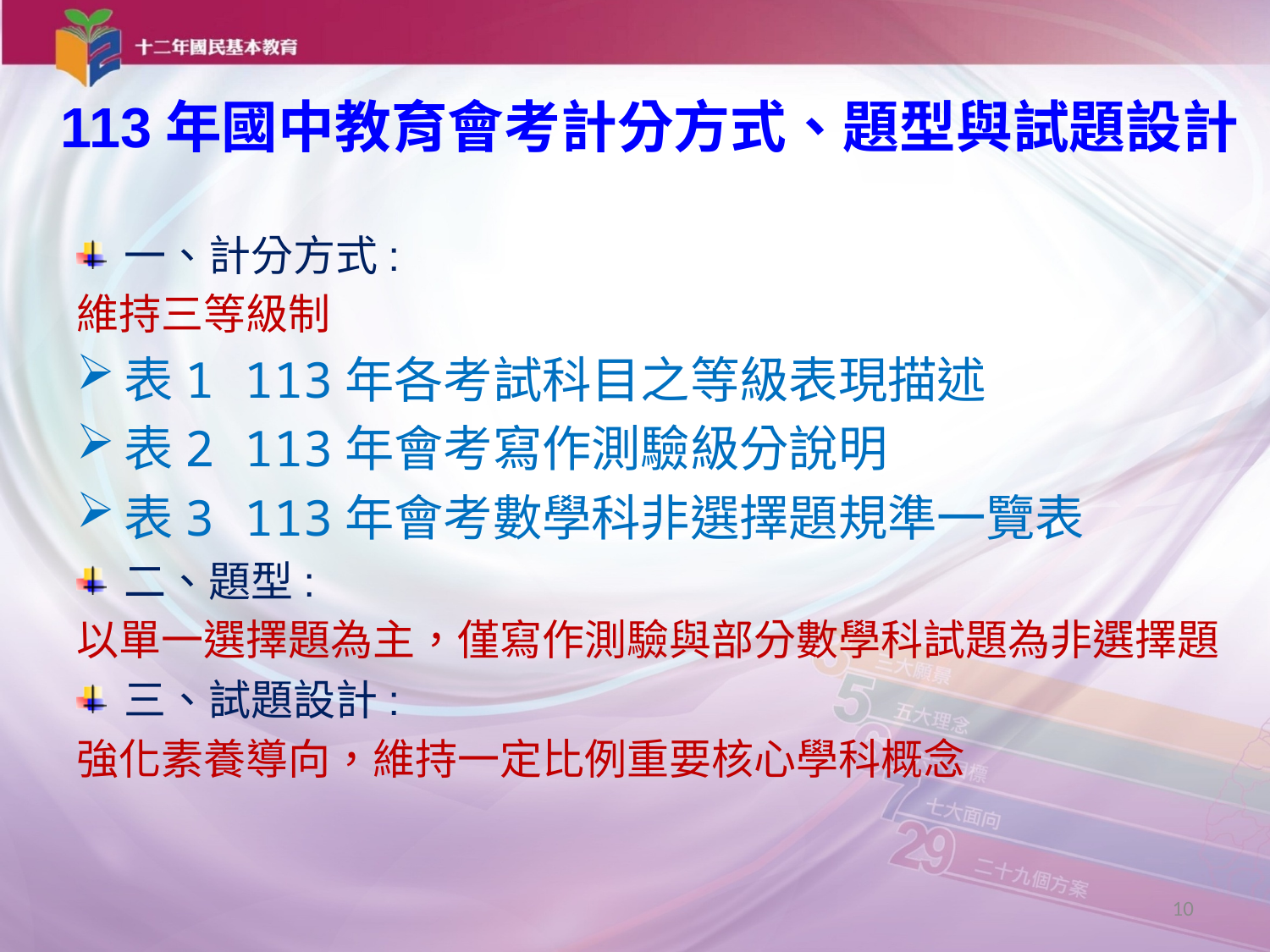

# 113年國中教育會考計分方式、題型與試題設計
一、計分方式:
維持三等級制
表1 113年各考試科目之等級表現描述
表2 113年會考寫作測驗級分說明
表3 113年會考數學科非選擇題規準一覽表
二、題型:
以單一選擇題為主，僅寫作測驗與部分數學科試題為非選擇題
三、試題設計:
強化素養導向，維持一定比例重要核心學科概念
10